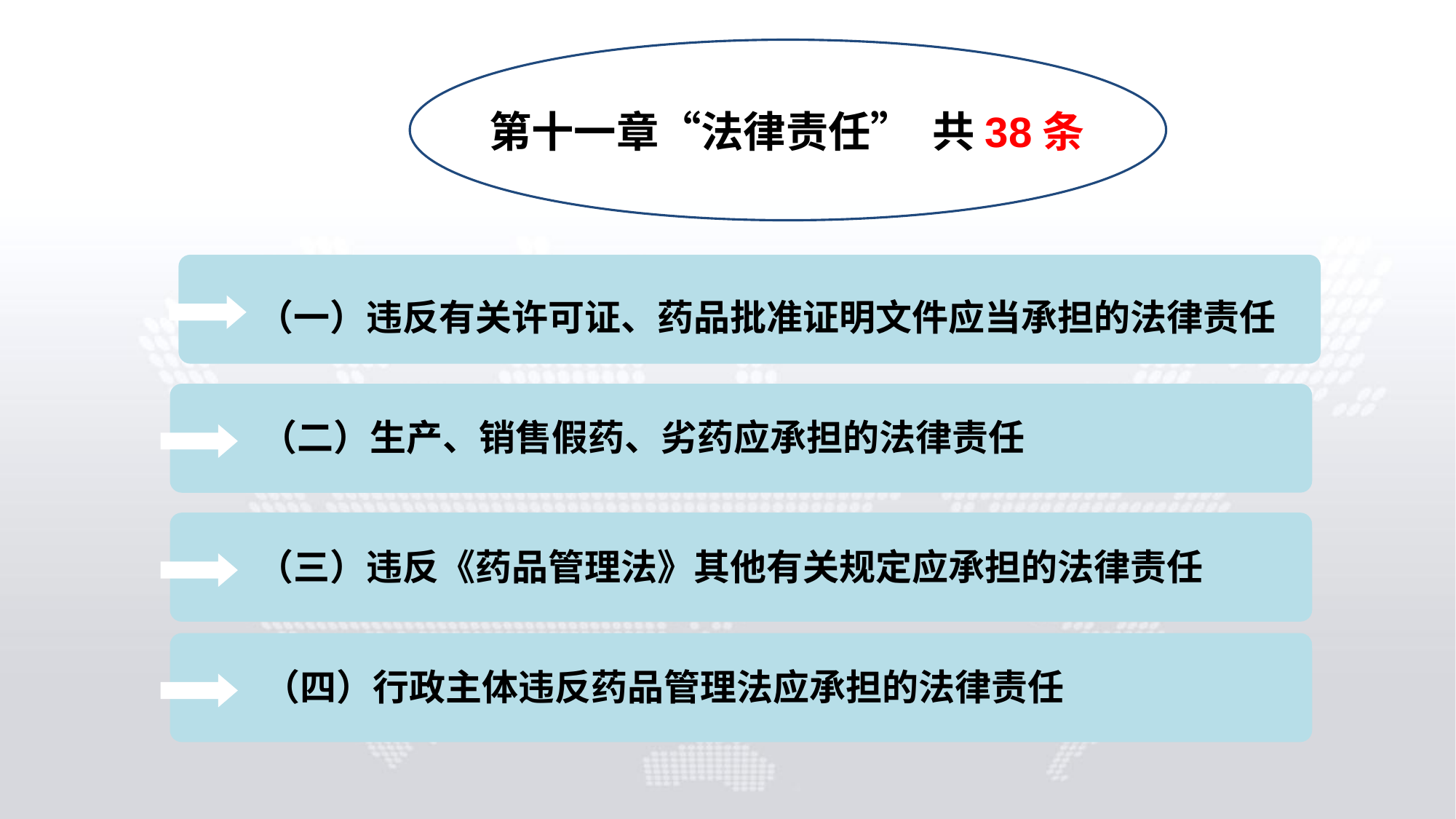

第十一章“法律责任”  共38条

（一）违反有关许可证、药品批准证明文件应当承担的法律责任

（二）生产、销售假药、劣药应承担的法律责任

（三）违反《药品管理法》其他有关规定应承担的法律责任

（四）行政主体违反药品管理法应承担的法律责任